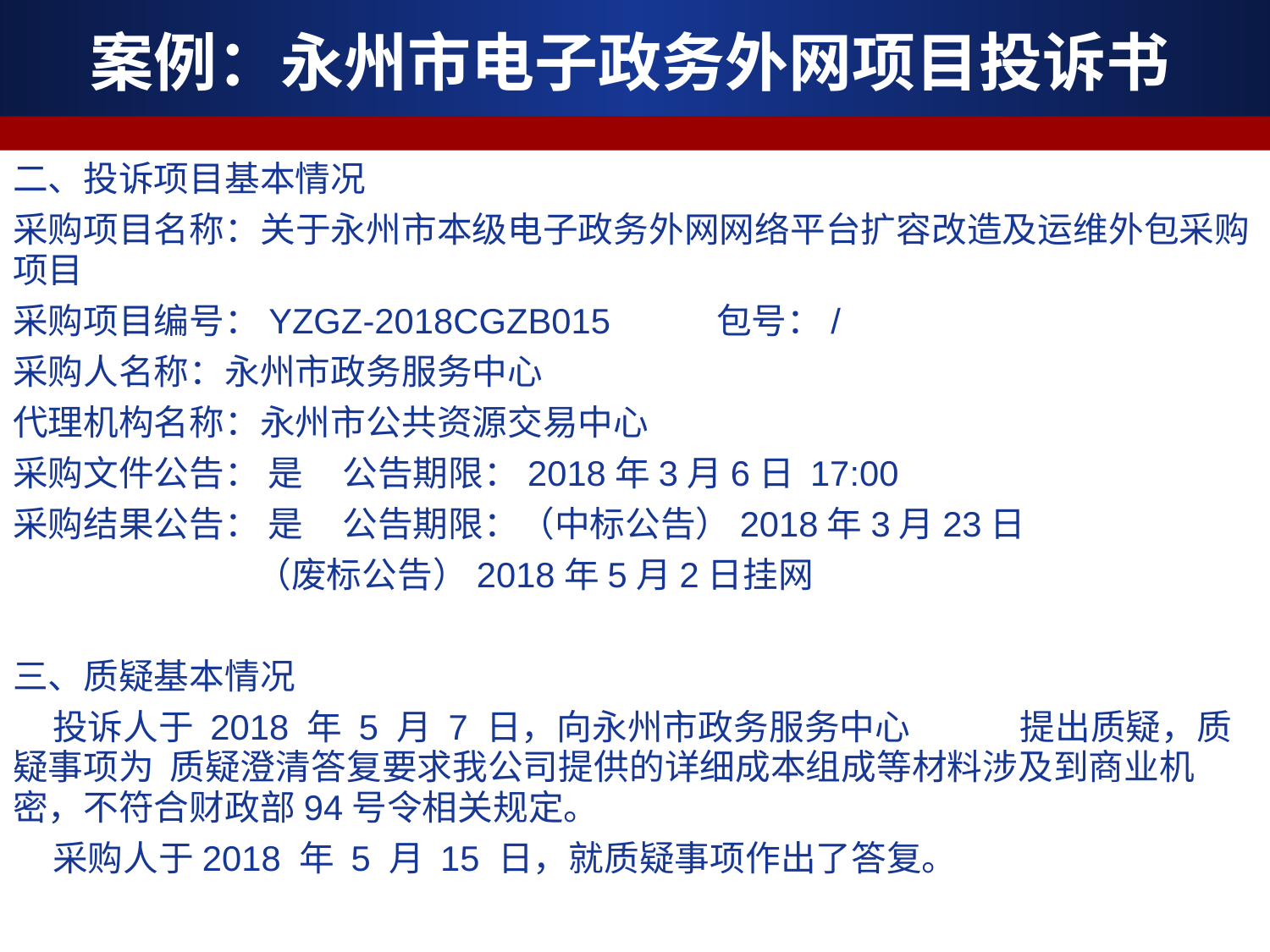

案例：永州市电子政务外网项目投诉书
二、投诉项目基本情况
采购项目名称：关于永州市本级电子政务外网网络平台扩容改造及运维外包采购项目
采购项目编号：YZGZ-2018CGZB015          包号：/
采购人名称：永州市政务服务中心
代理机构名称：永州市公共资源交易中心
采购文件公告： 是     公告期限：2018年3月6日 17:00
采购结果公告： 是     公告期限：（中标公告）2018年3月23日
                              （废标公告）2018年5月2日挂网

三、质疑基本情况
    投诉人于 2018 年 5 月 7 日，向永州市政务服务中心              提出质疑，质疑事项为  质疑澄清答复要求我公司提供的详细成本组成等材料涉及到商业机密，不符合财政部94号令相关规定。
    采购人于2018 年 5 月 15 日，就质疑事项作出了答复。